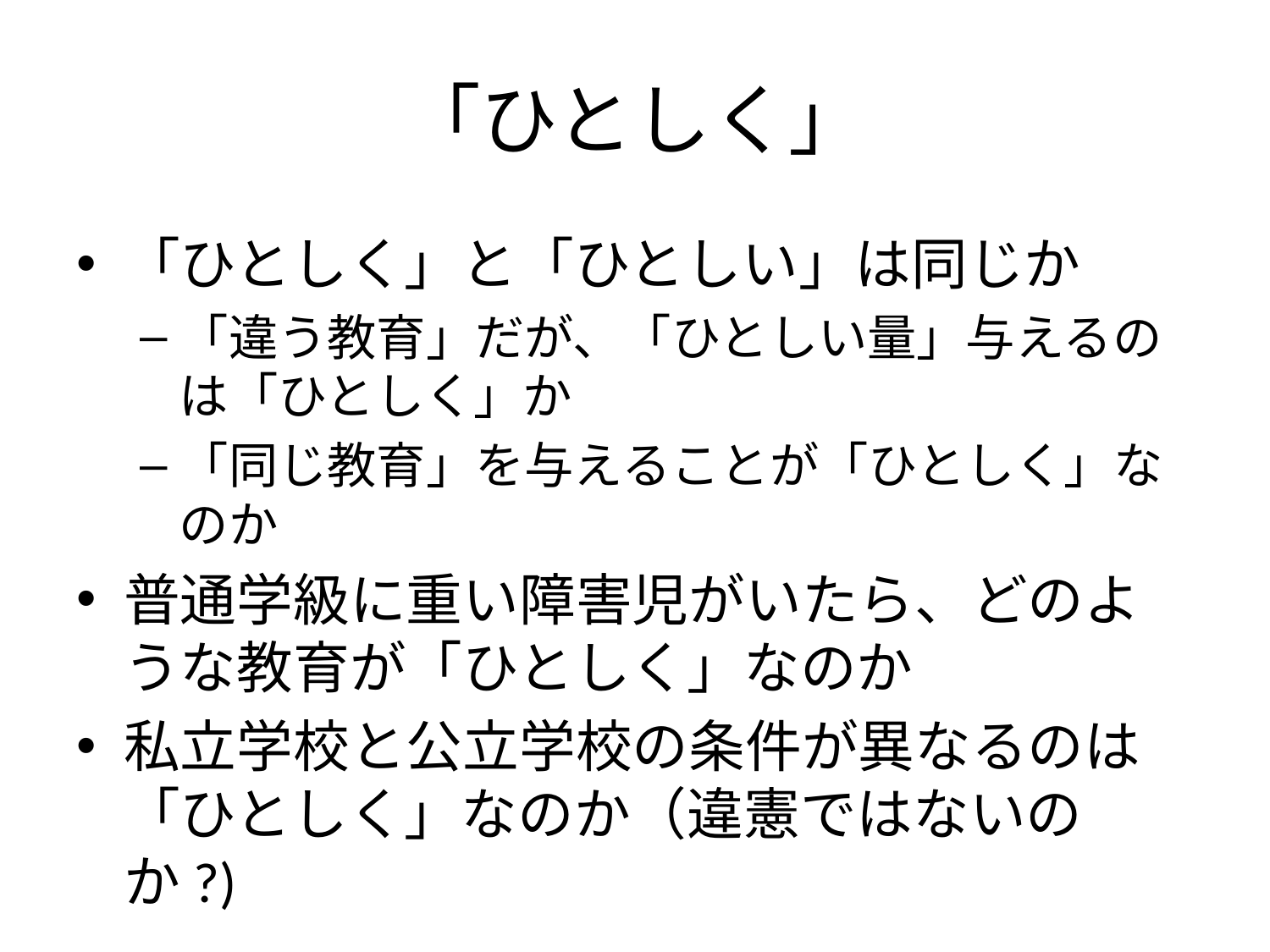

# 「ひとしく」
「ひとしく」と「ひとしい」は同じか
「違う教育」だが、「ひとしい量」与えるのは「ひとしく」か
「同じ教育」を与えることが「ひとしく」なのか
普通学級に重い障害児がいたら、どのような教育が「ひとしく」なのか
私立学校と公立学校の条件が異なるのは「ひとしく」なのか（違憲ではないのか?)